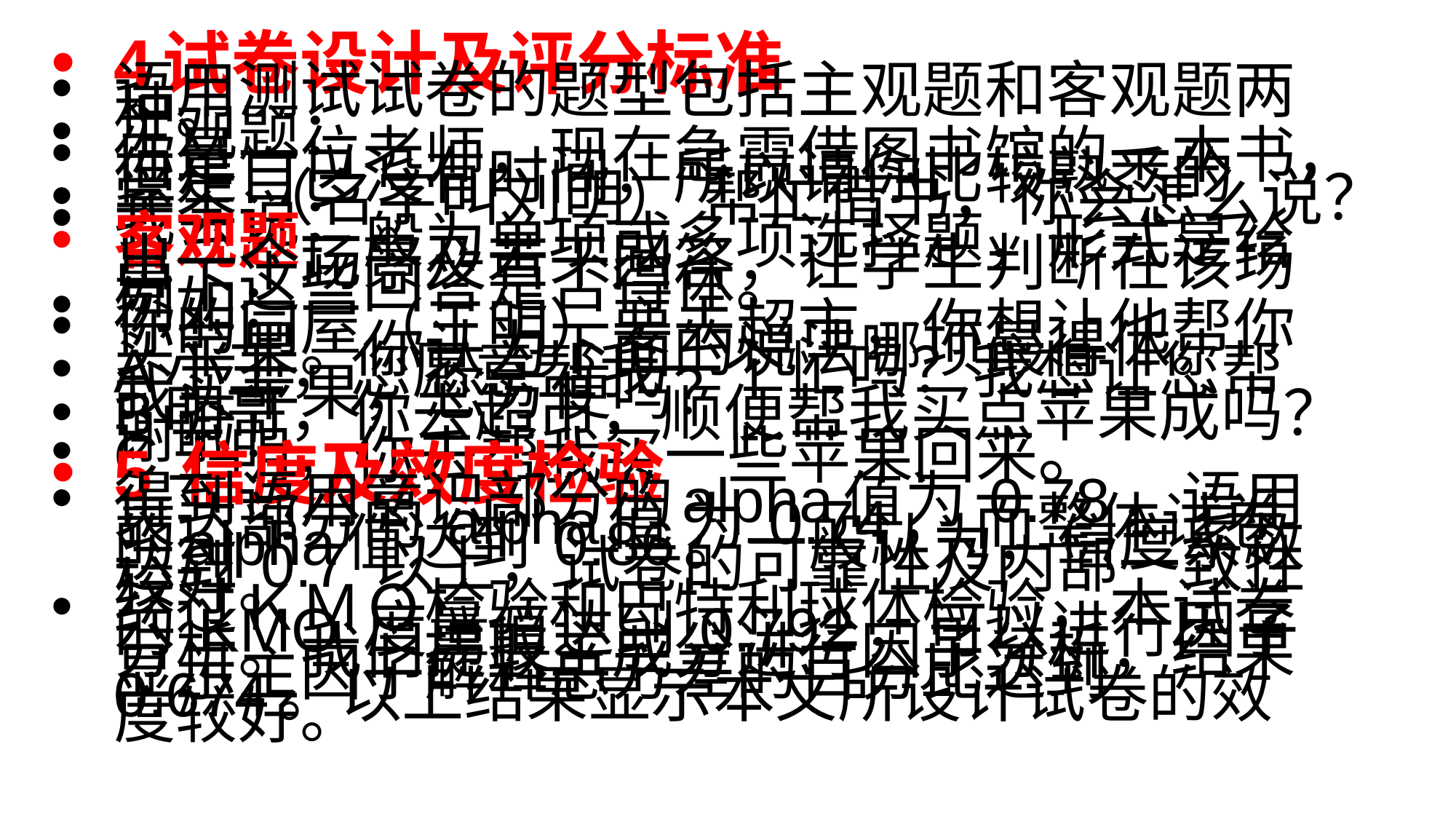

4试卷设计及评分标准
语用测试试卷的题型包括主观题和客观题两种。
主观题：
你是一位老师，现在急需借图书馆的一本书，但是自己没有时间，所以请你比较熟悉的
学生 （名字叫刘明） 帮忙借书，你会怎么说？
我会说： 。
客观题一般为单项或多项选择题，形式是给出一个场景及若干回答，让学生判断在该场景下这些回答是否得体。
例如：
你的同屋（王明）要去超市，你想让他帮你买苹果。你认为下面的说法哪项最得体。
A小王，您愿意帮我一个忙吗？我想让您帮我买苹果，您方便吗？
B明哥，你去超市，顺便帮我买点苹果成吗？谢啦！
C王明，你去帮我买一些苹果回来。
5 信度及效度检验
得到语用意识部分的alpha值为 0.78，语用表达部分的 alpha值 为 0.74， 而整体试卷的alpha值达到 0.86。一般认为，信度系数达到 0.7 以上，试卷的可靠性及内部一致性较好。
经过ＫＭＯ检验和巴特利球体检验，本试卷的 KMO 度量值达到 0.792，可以进行因子分析。我们提取主成分进行因子分析，结果显示主因子解释总方差的百分比达到0.674。以上结果显示本文所设计试卷的效度较好。